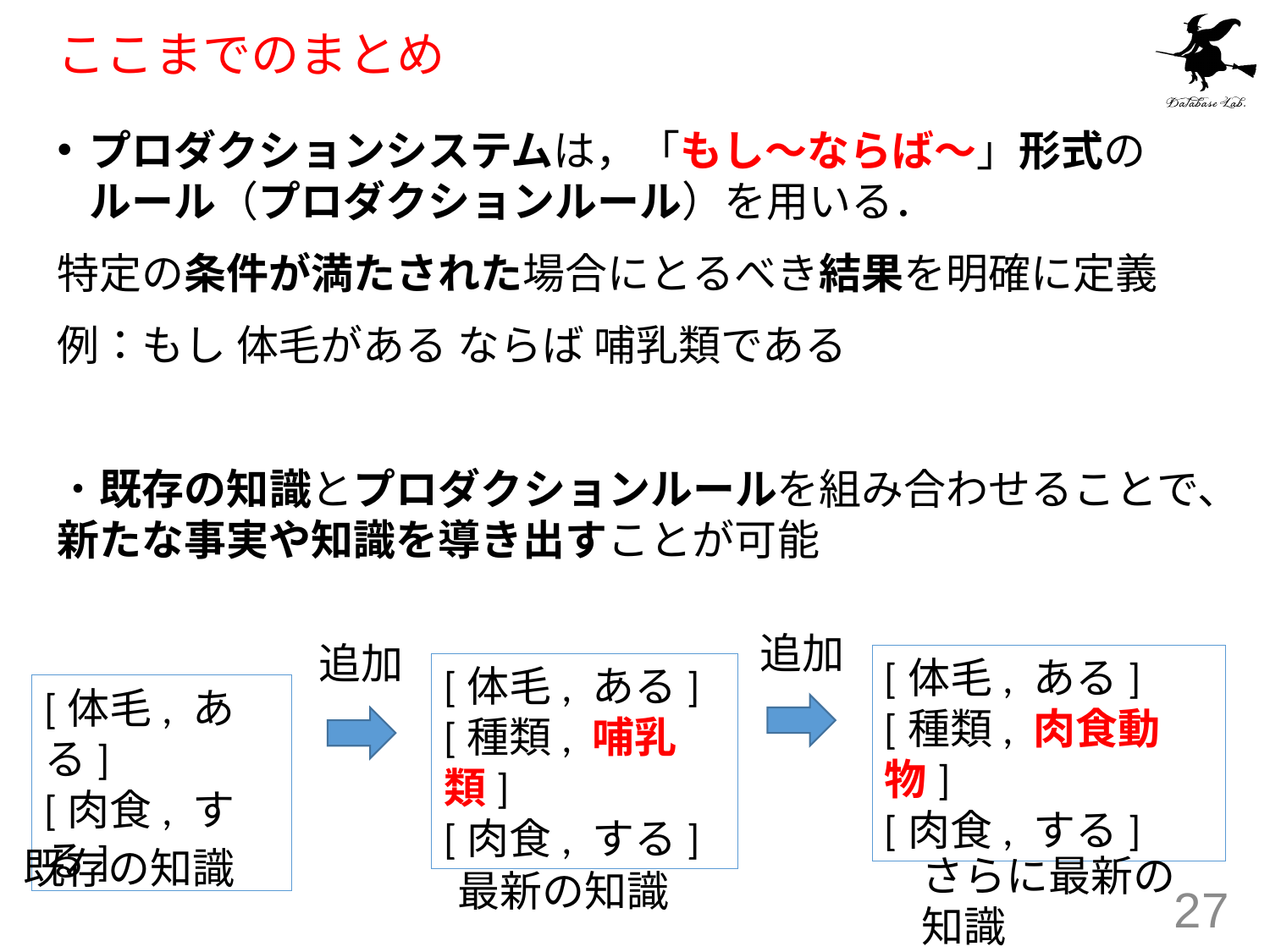

# ここまでのまとめ
プロダクションシステムは，「もし～ならば～」形式のルール（プロダクションルール）を用いる．
特定の条件が満たされた場合にとるべき結果を明確に定義
例：もし 体毛がある ならば 哺乳類である

・既存の知識とプロダクションルールを組み合わせることで、新たな事実や知識を導き出すことが可能
追加
追加
[体毛, ある]
[種類, 肉食動物]
[肉食, する]
[体毛, ある]
[種類, 哺乳類]
[肉食, する]
[体毛, ある]
[肉食, する]

既存の知識
さらに最新の
知識
最新の知識
27